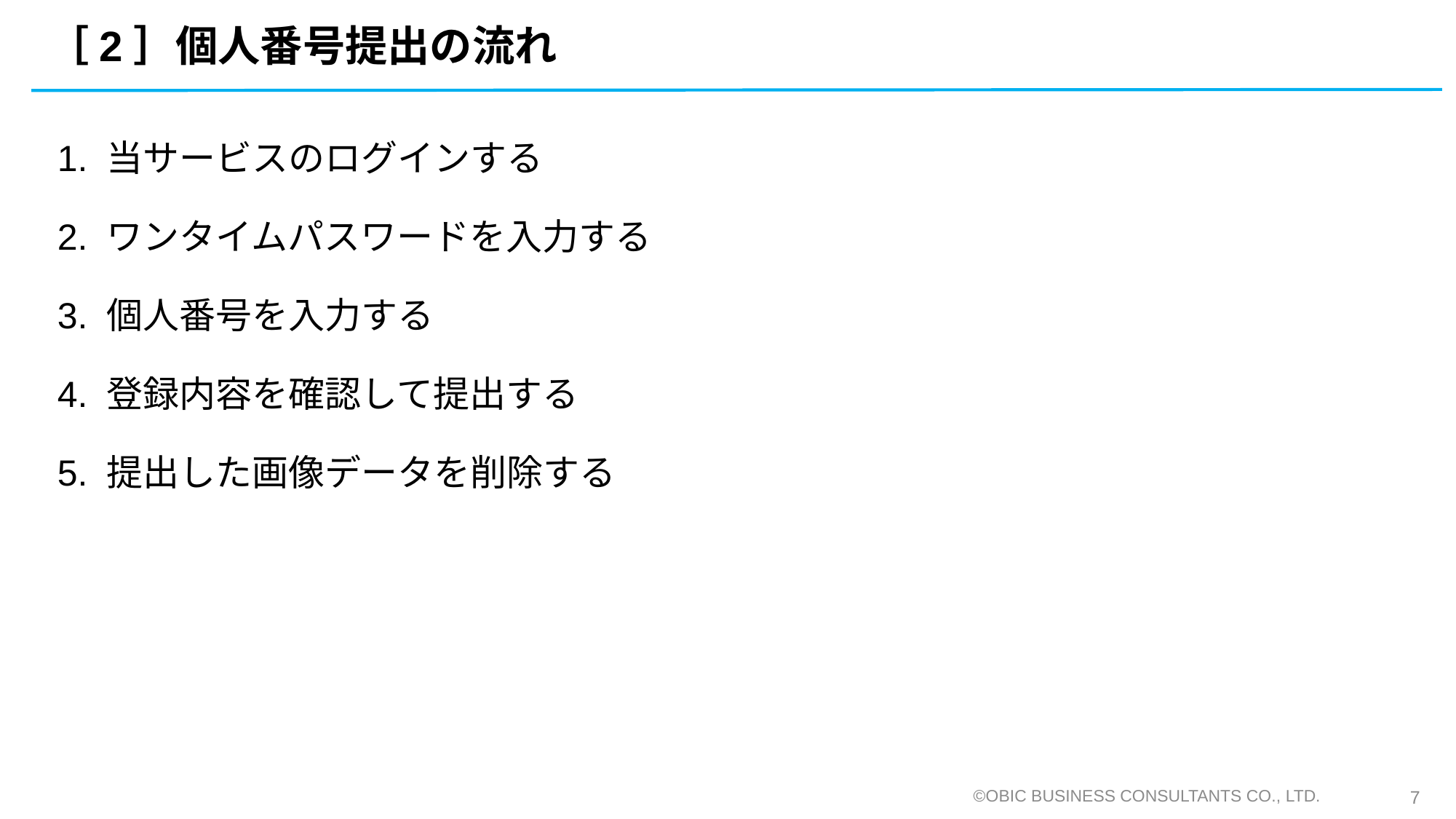

# ［2］個人番号提出の流れ
1. 当サービスのログインする
2. ワンタイムパスワードを入力する
3. 個人番号を入力する
4. 登録内容を確認して提出する
5. 提出した画像データを削除する
©OBIC BUSINESS CONSULTANTS CO., LTD.
7